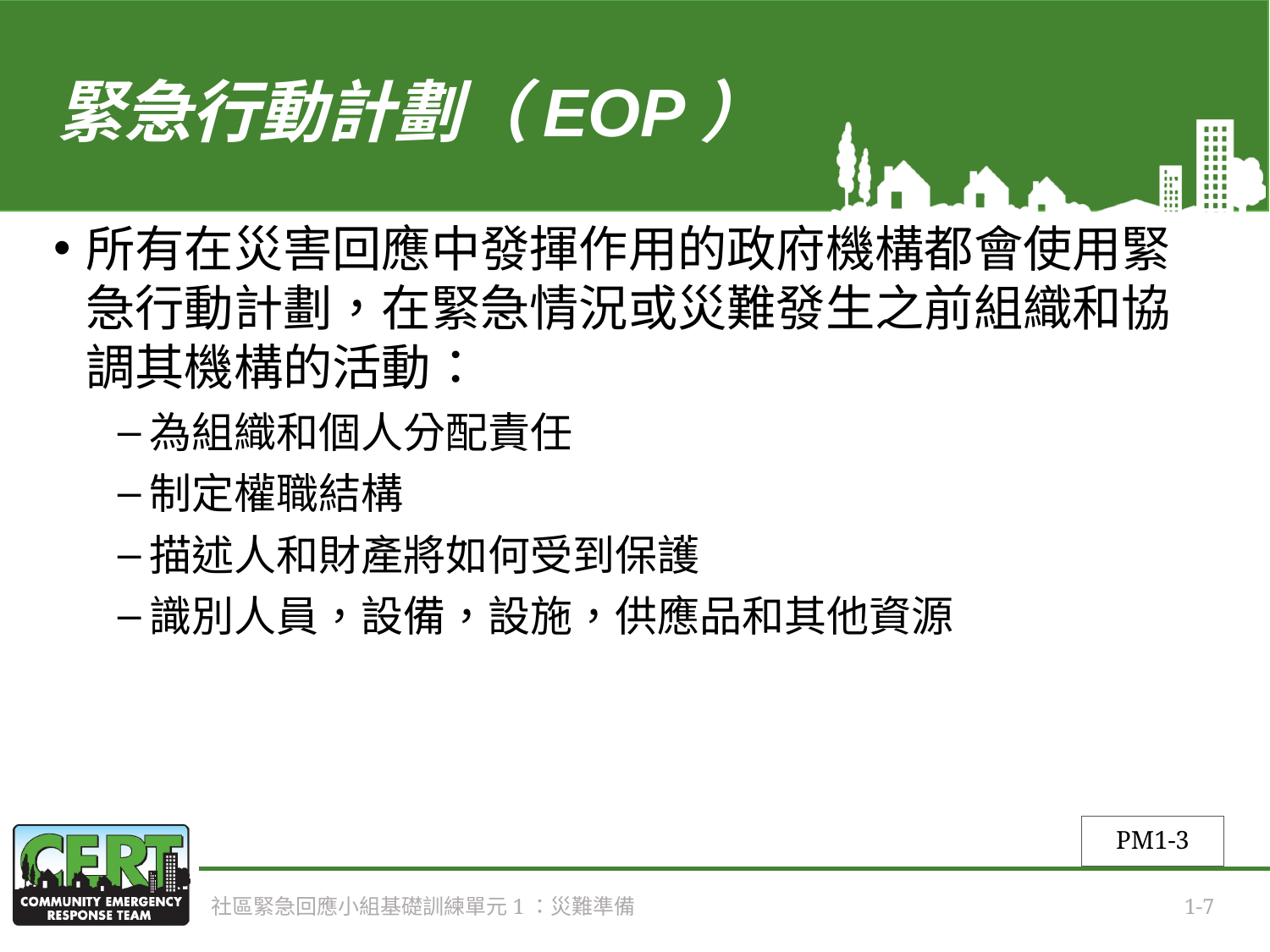

# 緊急行動計劃（EOP）
所有在災害回應中發揮作用的政府機構都會使用緊急行動計劃，在緊急情況或災難發生之前組織和協調其機構的活動：
為組織和個人分配責任
制定權職結構
描述人和財產將如何受到保護
識別人員，設備，設施，供應品和其他資源
PM1-3
社區緊急回應小組基礎訓練單元1：災難準備
1-7